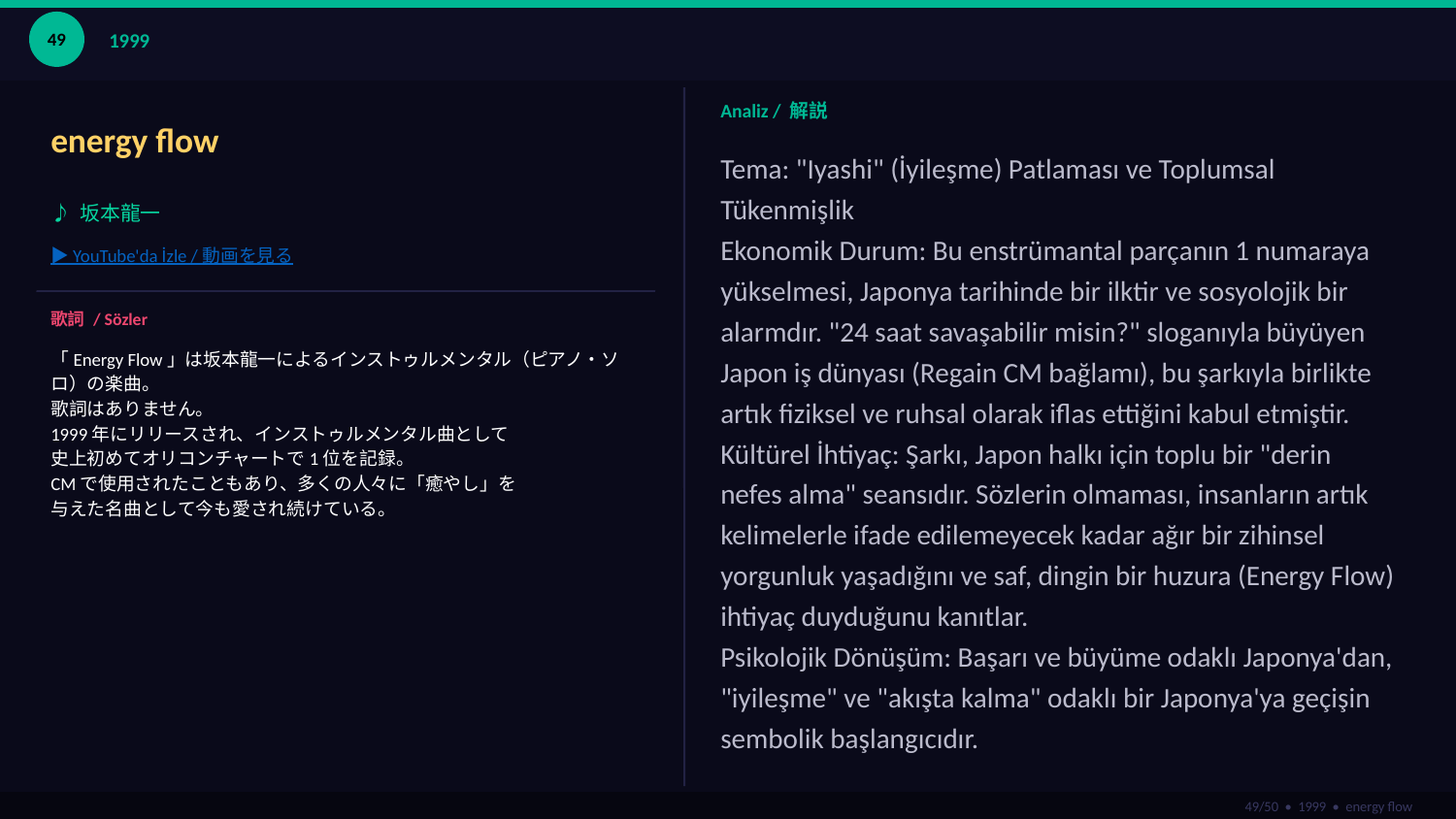

49
1999
energy flow

Analiz / 解説
Tema: "Iyashi" (İyileşme) Patlaması ve Toplumsal Tükenmişlik
Ekonomik Durum: Bu enstrümantal parçanın 1 numaraya yükselmesi, Japonya tarihinde bir ilktir ve sosyolojik bir alarmdır. "24 saat savaşabilir misin?" sloganıyla büyüyen Japon iş dünyası (Regain CM bağlamı), bu şarkıyla birlikte artık fiziksel ve ruhsal olarak iflas ettiğini kabul etmiştir.
Kültürel İhtiyaç: Şarkı, Japon halkı için toplu bir "derin nefes alma" seansıdır. Sözlerin olmaması, insanların artık kelimelerle ifade edilemeyecek kadar ağır bir zihinsel yorgunluk yaşadığını ve saf, dingin bir huzura (Energy Flow) ihtiyaç duyduğunu kanıtlar.
Psikolojik Dönüşüm: Başarı ve büyüme odaklı Japonya'dan, "iyileşme" ve "akışta kalma" odaklı bir Japonya'ya geçişin sembolik başlangıcıdır.
♪ 坂本龍一
▶ YouTube'da İzle / 動画を見る

歌詞 / Sözler
「Energy Flow」は坂本龍一によるインストゥルメンタル（ピアノ・ソロ）の楽曲。
歌詞はありません。
1999年にリリースされ、インストゥルメンタル曲として
史上初めてオリコンチャートで1位を記録。
CMで使用されたこともあり、多くの人々に「癒やし」を
与えた名曲として今も愛され続けている。

49/50  •  1999  •  energy flow